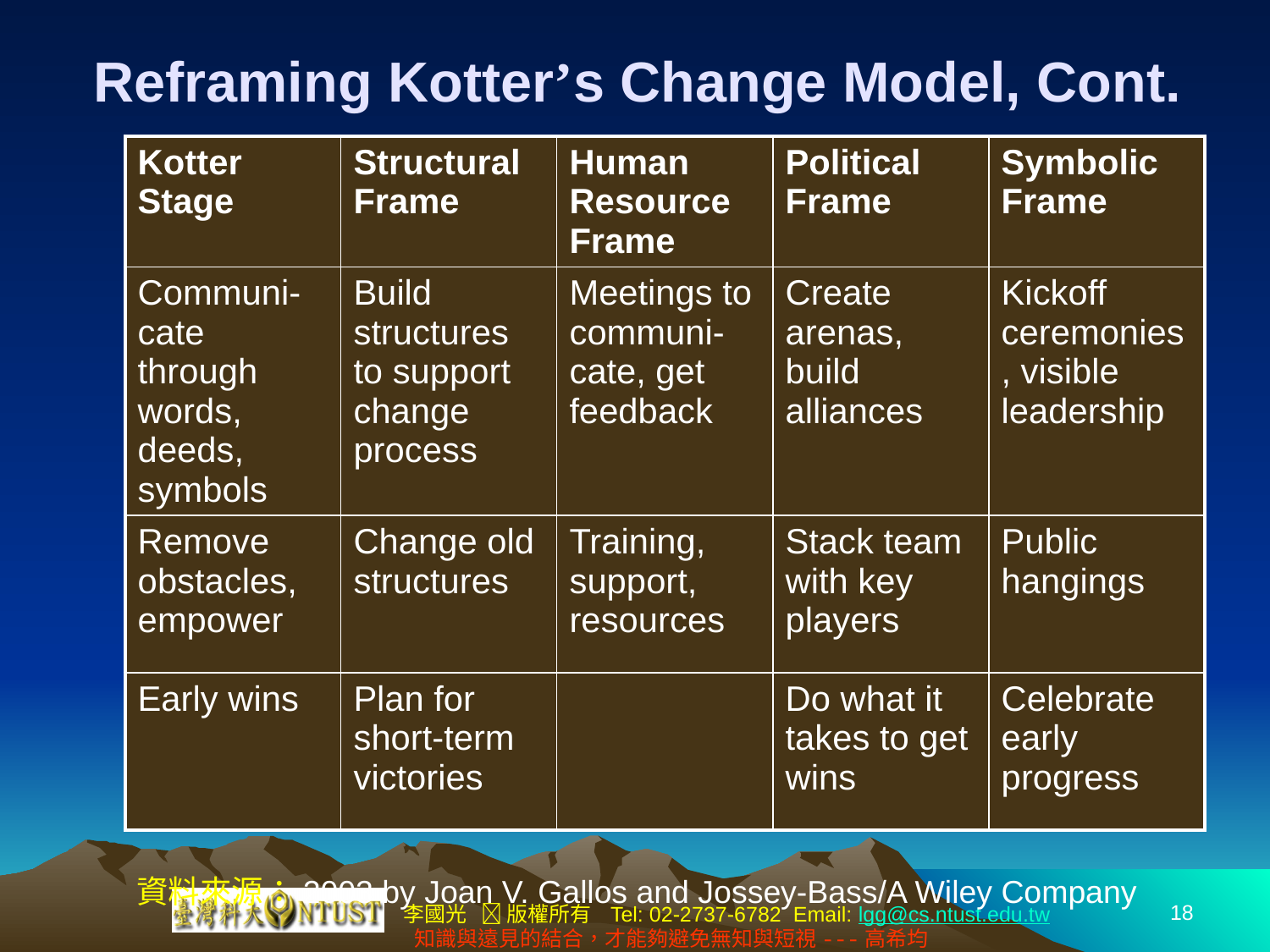

# Reframing Kotter’s Change Model, Cont.
| Kotter Stage | Structural Frame | Human Resource Frame | Political Frame | Symbolic Frame |
| --- | --- | --- | --- | --- |
| Communi-cate through words, deeds, symbols | Build structures to support change process | Meetings to communi-cate, get feedback | Create arenas, build alliances | Kickoff ceremonies, visible leadership |
| Remove obstacles, empower | Change old structures | Training, support, resources | Stack team with key players | Public hangings |
| Early wins | Plan for short-term victories |  | Do what it takes to get wins | Celebrate early progress |
資料來源：2003 by Joan V. Gallos and Jossey-Bass/A Wiley Company
18